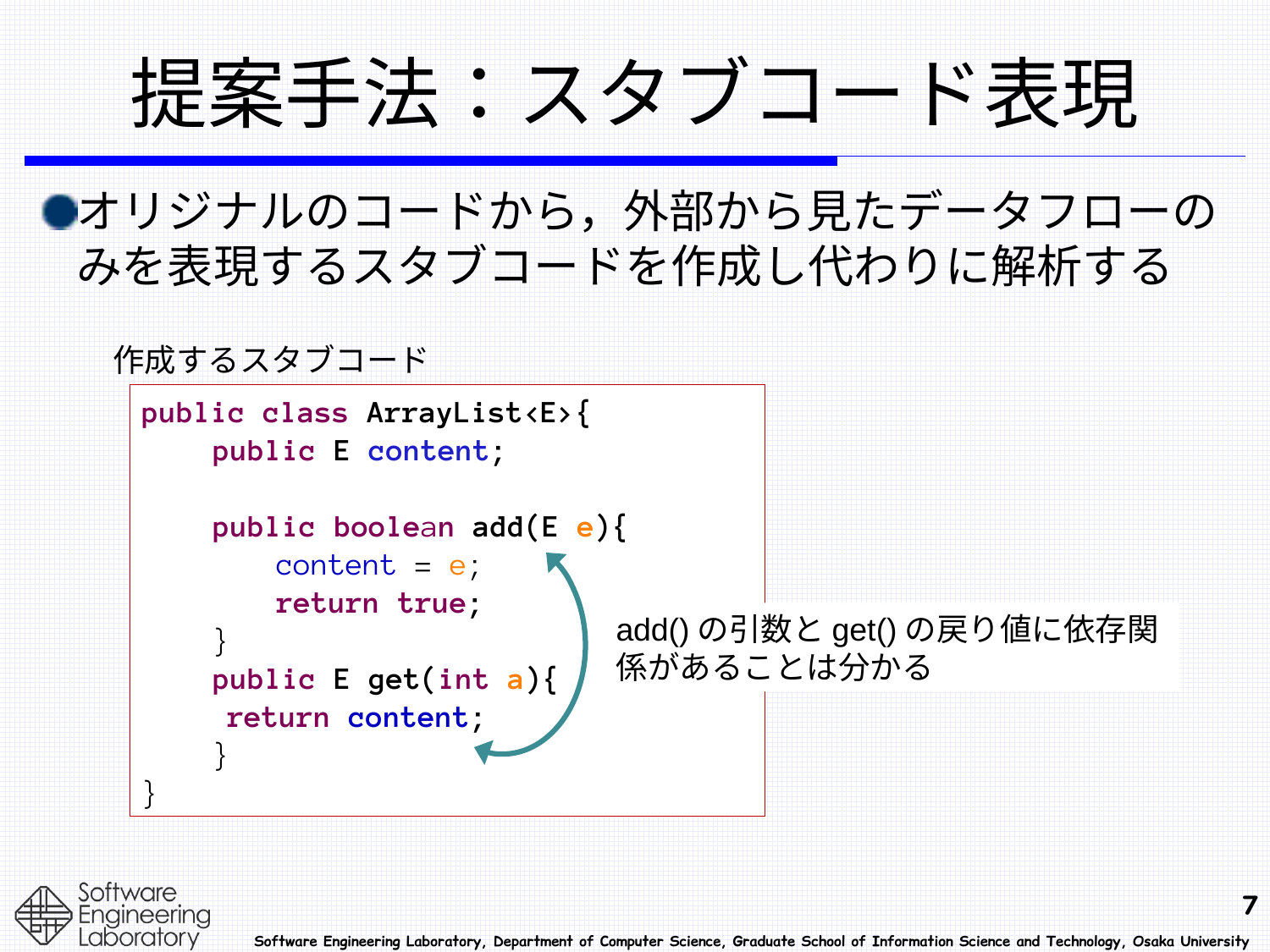

# 提案手法：スタブコード表現
オリジナルのコードから，外部から見たデータフローのみを表現するスタブコードを作成し代わりに解析する
作成するスタブコード
public class ArrayList<E>{
　　public E content;

　　public boolean add(E e){
　　　　content = e;
　　　　return true;
　　}
　　public E get(int a){
　　  return content;
　　}
}

add()の引数とget()の戻り値に依存関係があることは分かる